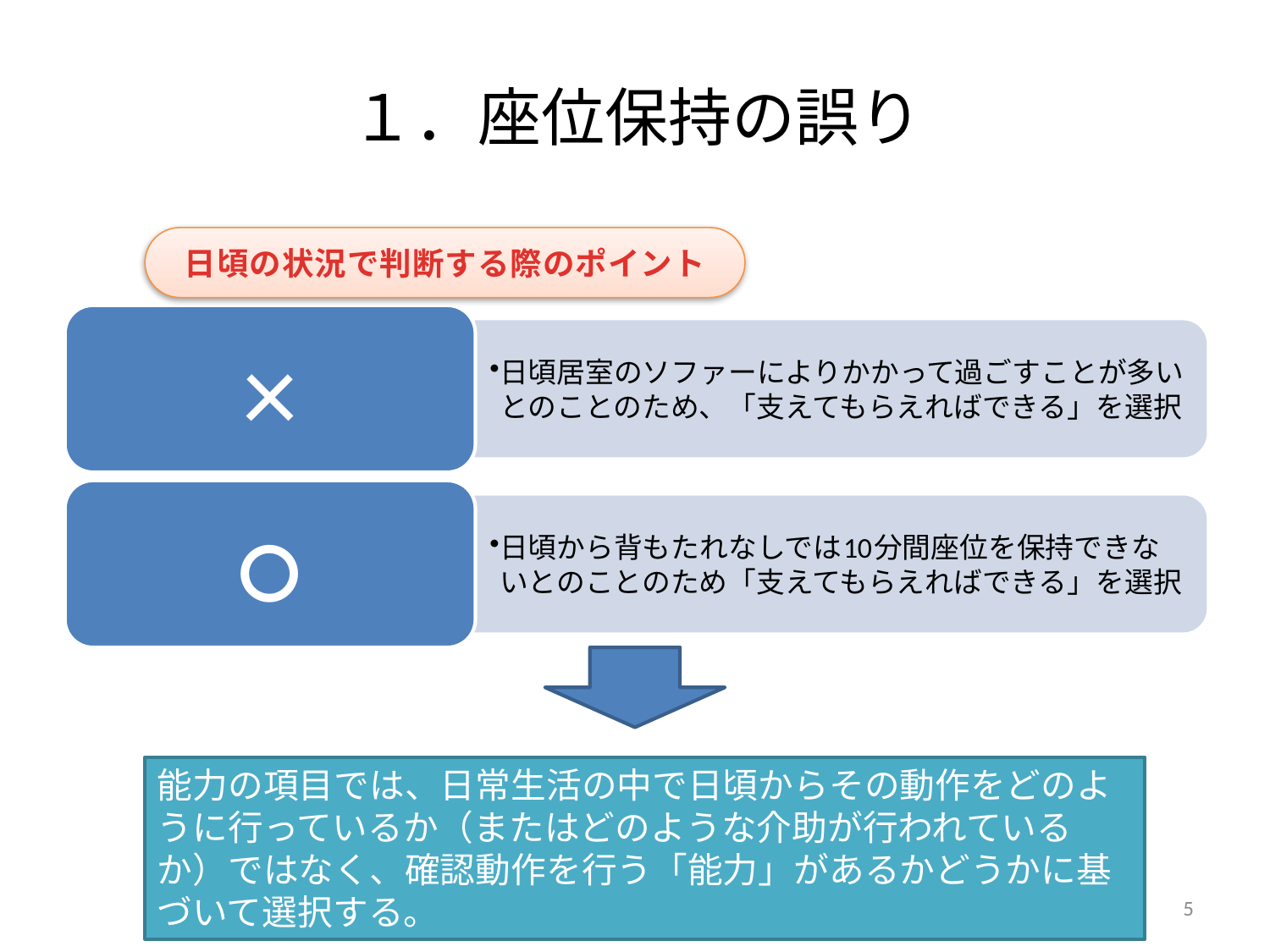

# １．座位保持の誤り
日頃の状況で判断する際のポイント

×
日頃居室のソファーによりかかって過ごすことが多いとのことのため、「支えてもらえればできる」を選択
○
日頃から背もたれなしでは10分間座位を保持できないとのことのため「支えてもらえればできる」を選択

能力の項目では、日常生活の中で日頃からその動作をどのように行っているか（またはどのような介助が行われているか）ではなく、確認動作を行う「能力」があるかどうかに基づいて選択する。
5